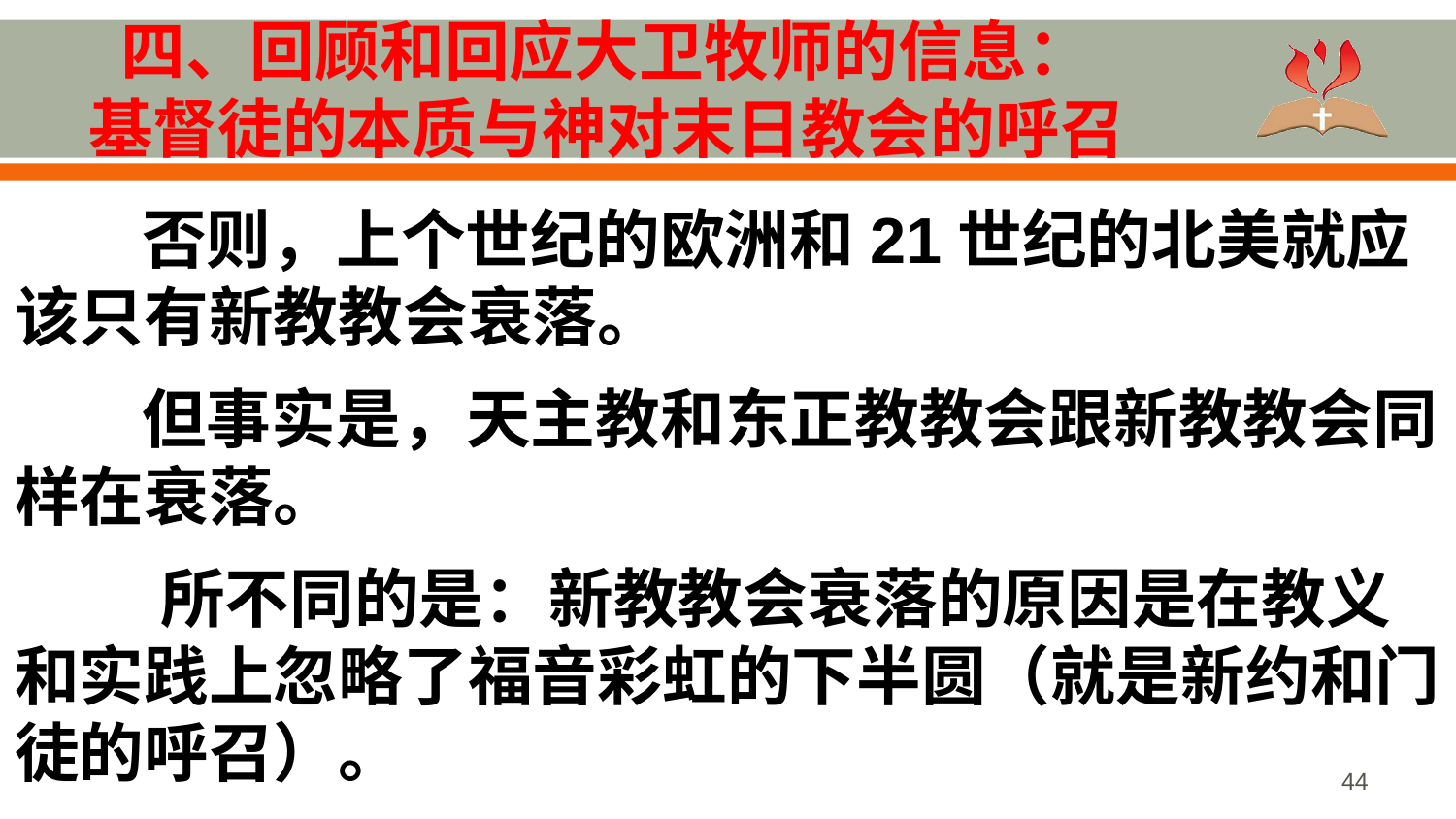

# 四、回顾和回应大卫牧师的信息： 基督徒的本质与神对末日教会的呼召
否则，上个世纪的欧洲和21世纪的北美就应该只有新教教会衰落。
但事实是，天主教和东正教教会跟新教教会同样在衰落。
	所不同的是：新教教会衰落的原因是在教义和实践上忽略了福音彩虹的下半圆（就是新约和门徒的呼召）。

44